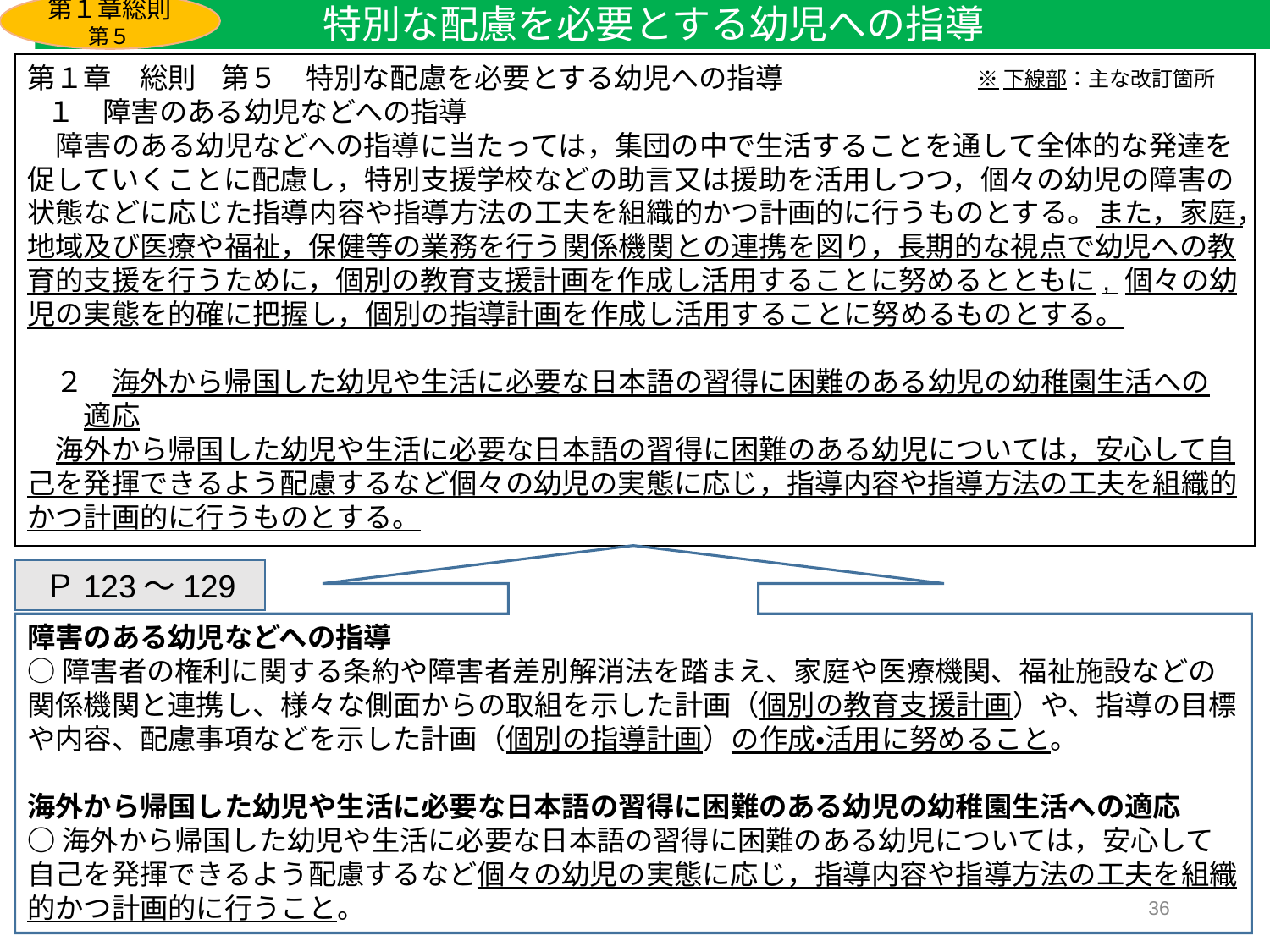

第１章総則
第５
特別な配慮を必要とする幼児への指導
第１章　総則    第５　特別な配慮を必要とする幼児への指導
  １　障害のある幼児などへの指導
　障害のある幼児などへの指導に当たっては，集団の中で生活することを通して全体的な発達を促していくことに配慮し，特別支援学校などの助言又は援助を活用しつつ，個々の幼児の障害の状態などに応じた指導内容や指導方法の工夫を組織的かつ計画的に行うものとする。また，家庭，地域及び医療や福祉，保健等の業務を行う関係機関との連携を図り，長期的な視点で幼児への教育的支援を行うために，個別の教育支援計画を作成し活用することに努めるとともに, 個々の幼児の実態を的確に把握し，個別の指導計画を作成し活用することに努めるものとする。

　２　海外から帰国した幼児や生活に必要な日本語の習得に困難のある幼児の幼稚園生活への
　　適応
　海外から帰国した幼児や生活に必要な日本語の習得に困難のある幼児については，安心して自己を発揮できるよう配慮するなど個々の幼児の実態に応じ，指導内容や指導方法の工夫を組織的かつ計画的に行うものとする。
※下線部：主な改訂箇所
障害のある幼児などへの指導
○障害者の権利に関する条約や障害者差別解消法を踏まえ、家庭や医療機関、福祉施設などの関係機関と連携し、様々な側面からの取組を示した計画（個別の教育支援計画）や、指導の目標や内容、配慮事項などを示した計画（個別の指導計画）の作成・活用に努めること。

海外から帰国した幼児や生活に必要な日本語の習得に困難のある幼児の幼稚園生活への適応
○海外から帰国した幼児や生活に必要な日本語の習得に困難のある幼児については，安心して自己を発揮できるよう配慮するなど個々の幼児の実態に応じ，指導内容や指導方法の工夫を組織的かつ計画的に行うこと。

Ｐ123～129
36